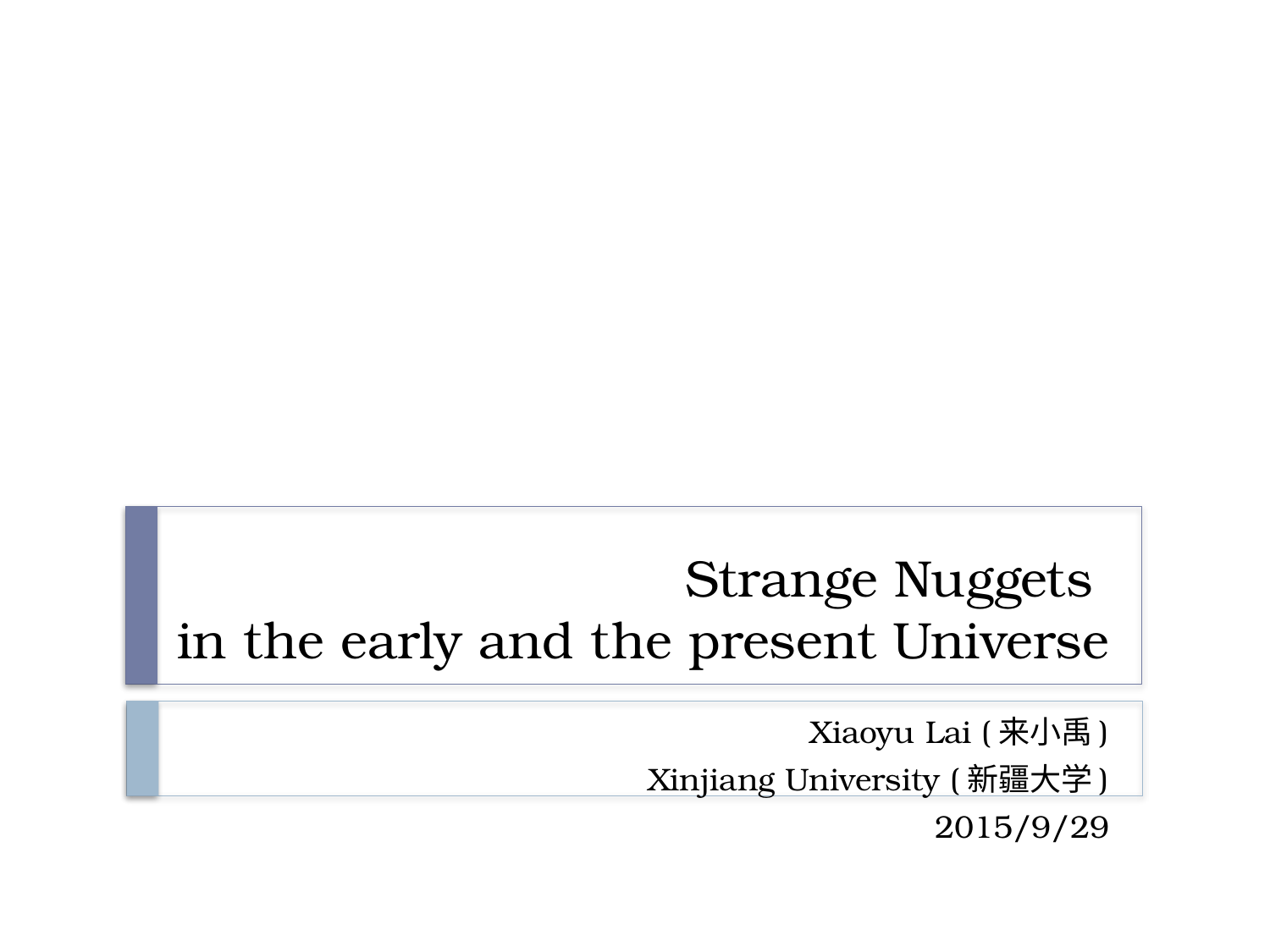

# Strange Nuggets in the early and the present Universe
Xiaoyu Lai (来小禹)
Xinjiang University (新疆大学)
2015/9/29